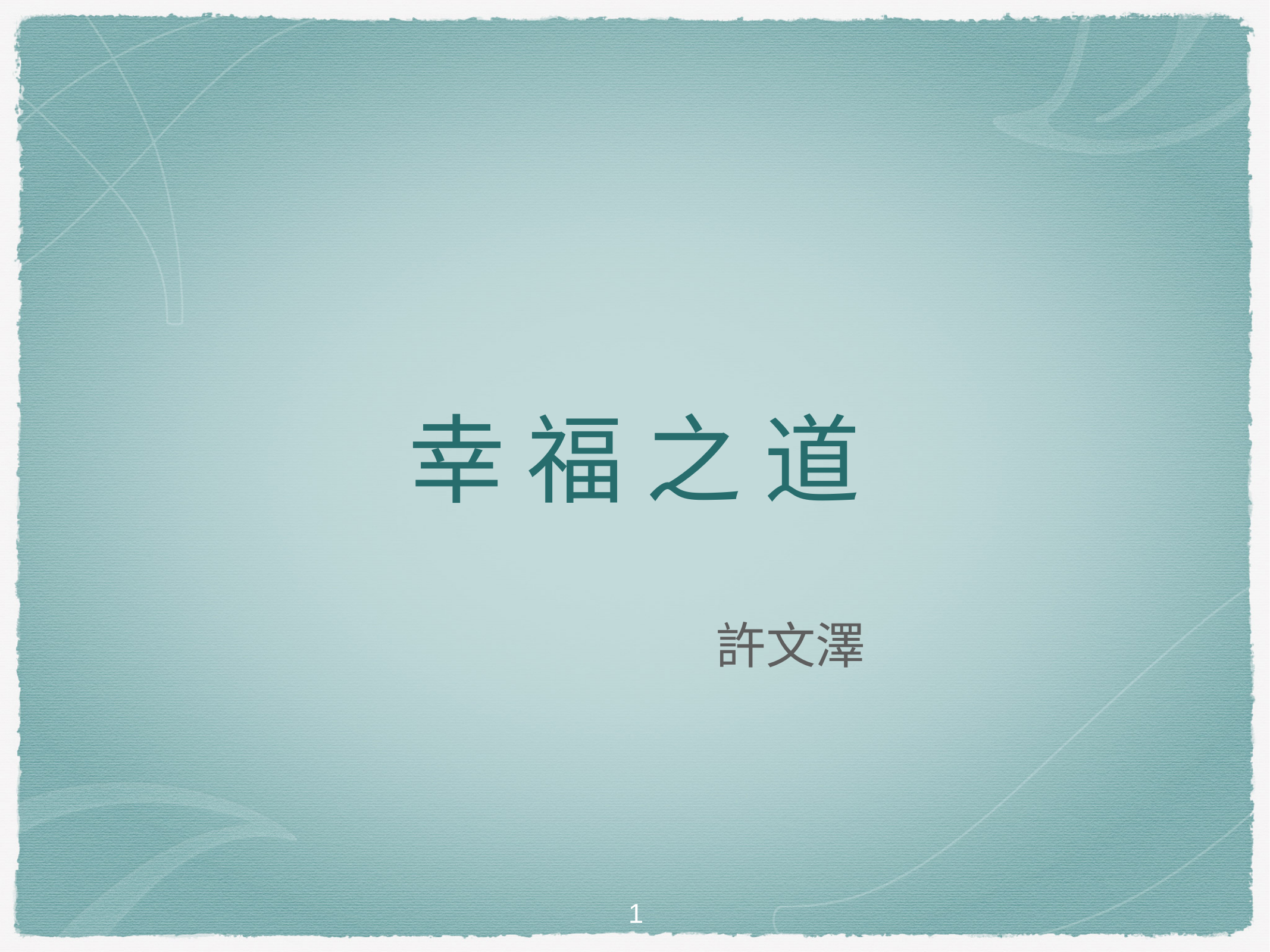

# 幸 福 之 道
許文澤
1